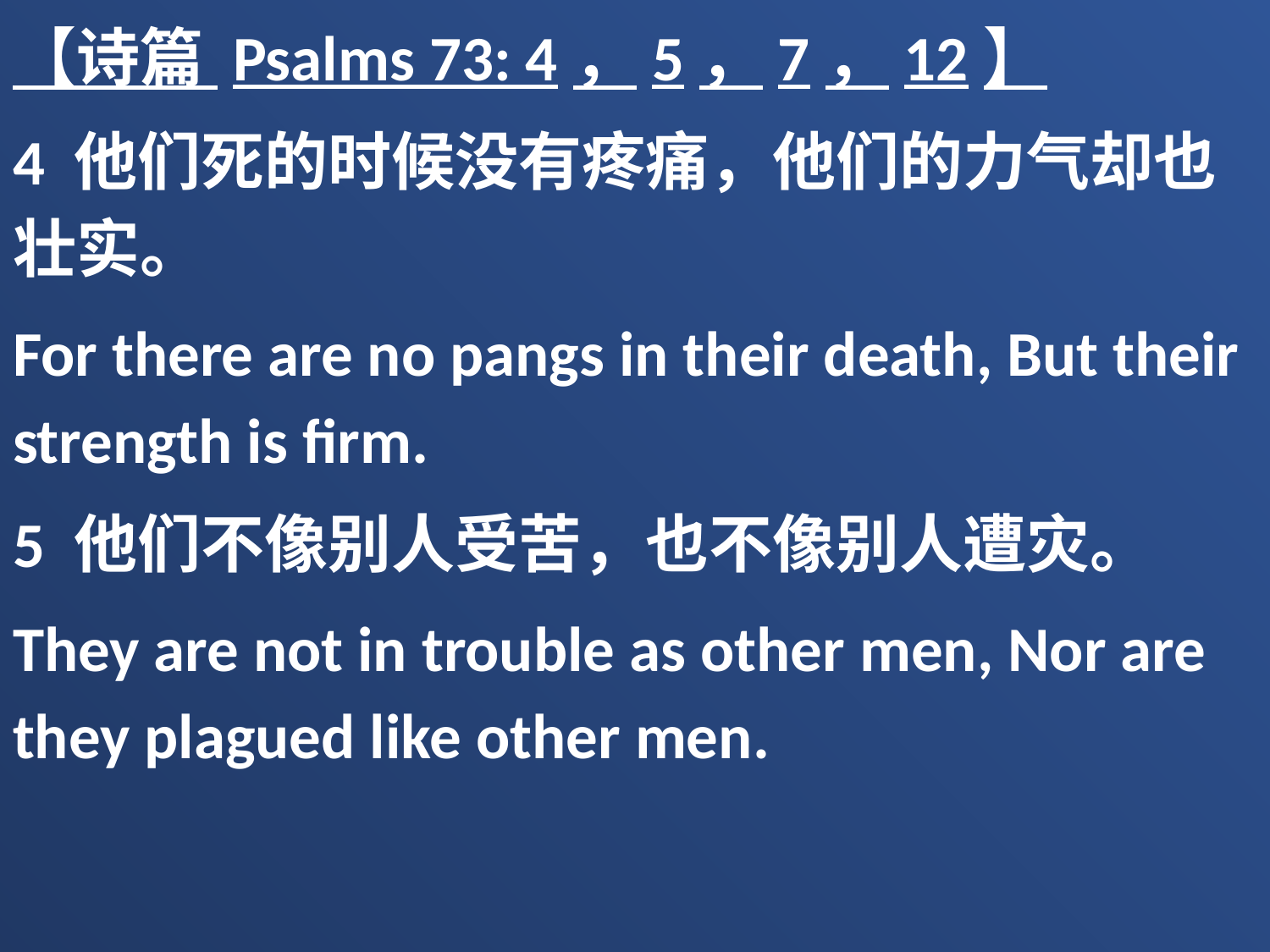

【诗篇 Psalms 73: 4，5，7，12】
4 他们死的时候没有疼痛，他们的力气却也壮实。
For there are no pangs in their death, But their strength is firm.
5 他们不像别人受苦，也不像别人遭灾。
They are not in trouble as other men, Nor are they plagued like other men.